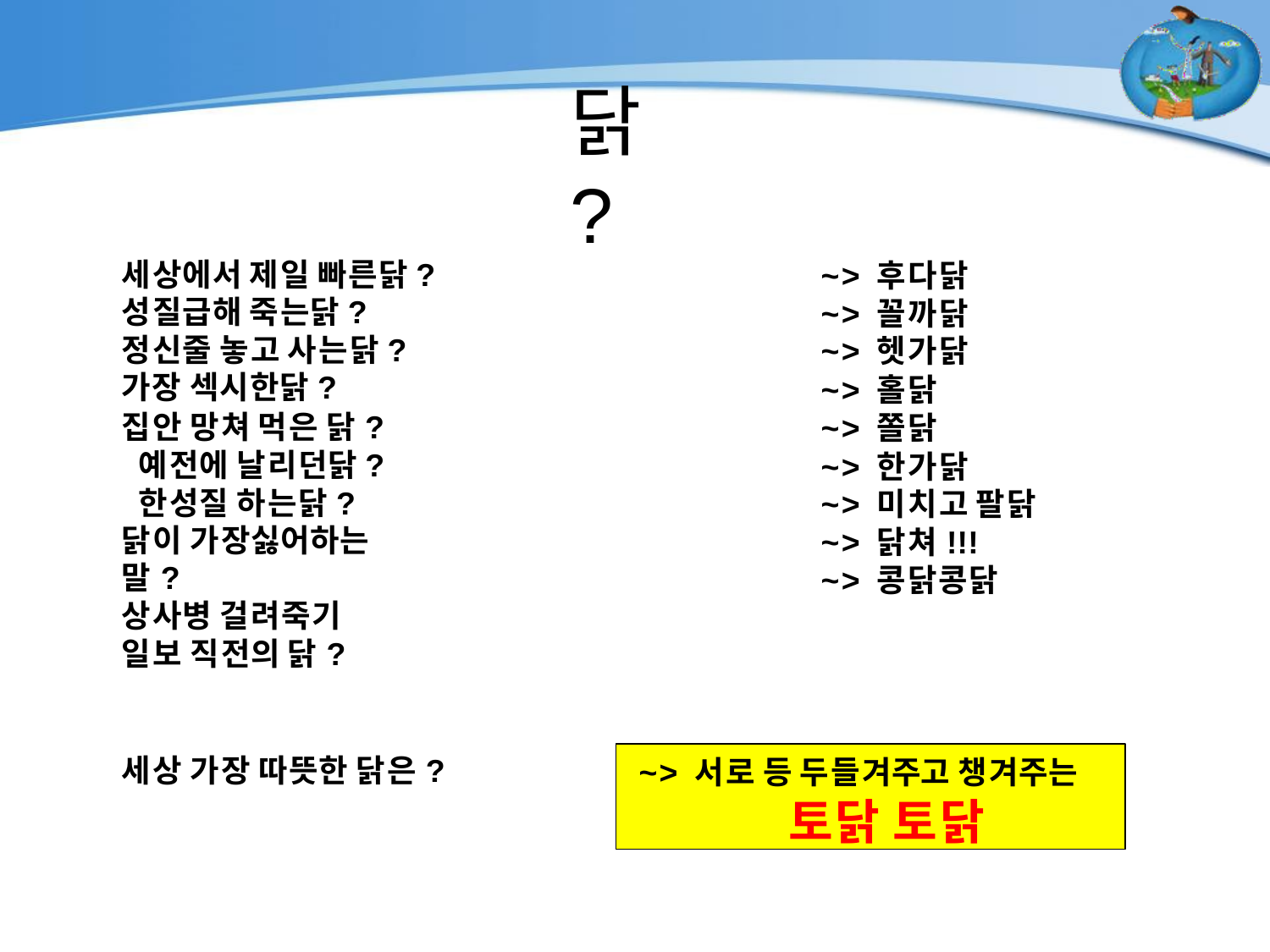

# 닭?
세상에서 제일 빠른닭?  성질급해 죽는닭?  정신줄 놓고 사는닭?  가장 섹시한닭?
집안 망쳐 먹은 닭?  예전에 날리던닭?  한성질 하는닭?
닭이 가장싫어하는 말?
상사병 걸려죽기 일보 직전의 닭?
~> 후다닭
~> 꼴까닭
~> 헷가닭
~> 홀닭
~> 쫄닭
~> 한가닭
~> 미치고 팔닭
~> 닭쳐!!!
~> 콩닭콩닭
~> 서로 등 두들겨주고 챙겨주는
토닭 토닭
세상 가장 따뜻한 닭은?